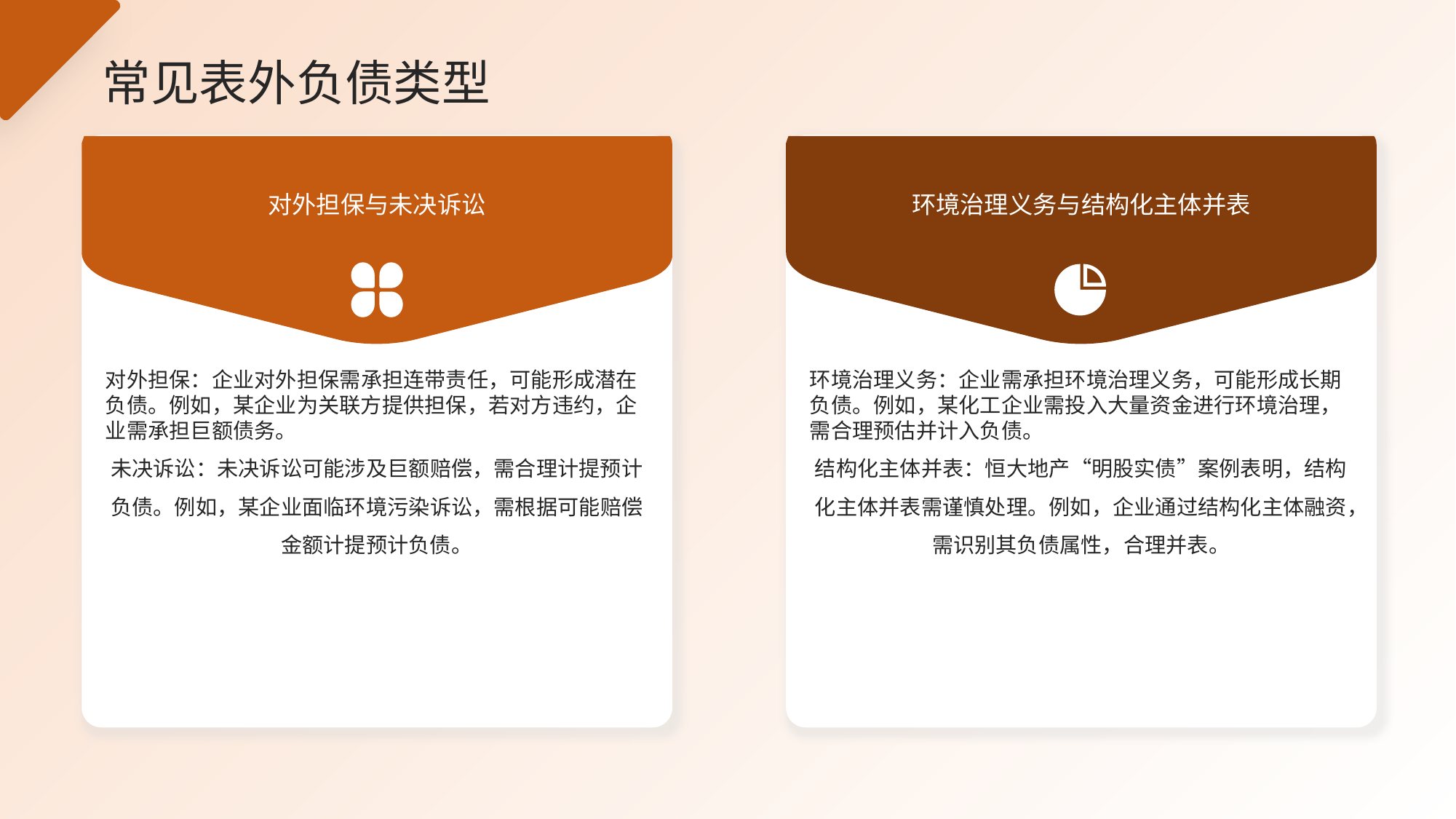

常见表外负债类型

对外担保与未决诉讼
环境治理义务与结构化主体并表

对外担保：企业对外担保需承担连带责任，可能形成潜在负债。例如，某企业为关联方提供担保，若对方违约，企业需承担巨额债务。
未决诉讼：未决诉讼可能涉及巨额赔偿，需合理计提预计负债。例如，某企业面临环境污染诉讼，需根据可能赔偿金额计提预计负债。
环境治理义务：企业需承担环境治理义务，可能形成长期负债。例如，某化工企业需投入大量资金进行环境治理，需合理预估并计入负债。
结构化主体并表：恒大地产“明股实债”案例表明，结构化主体并表需谨慎处理。例如，企业通过结构化主体融资，需识别其负债属性，合理并表。